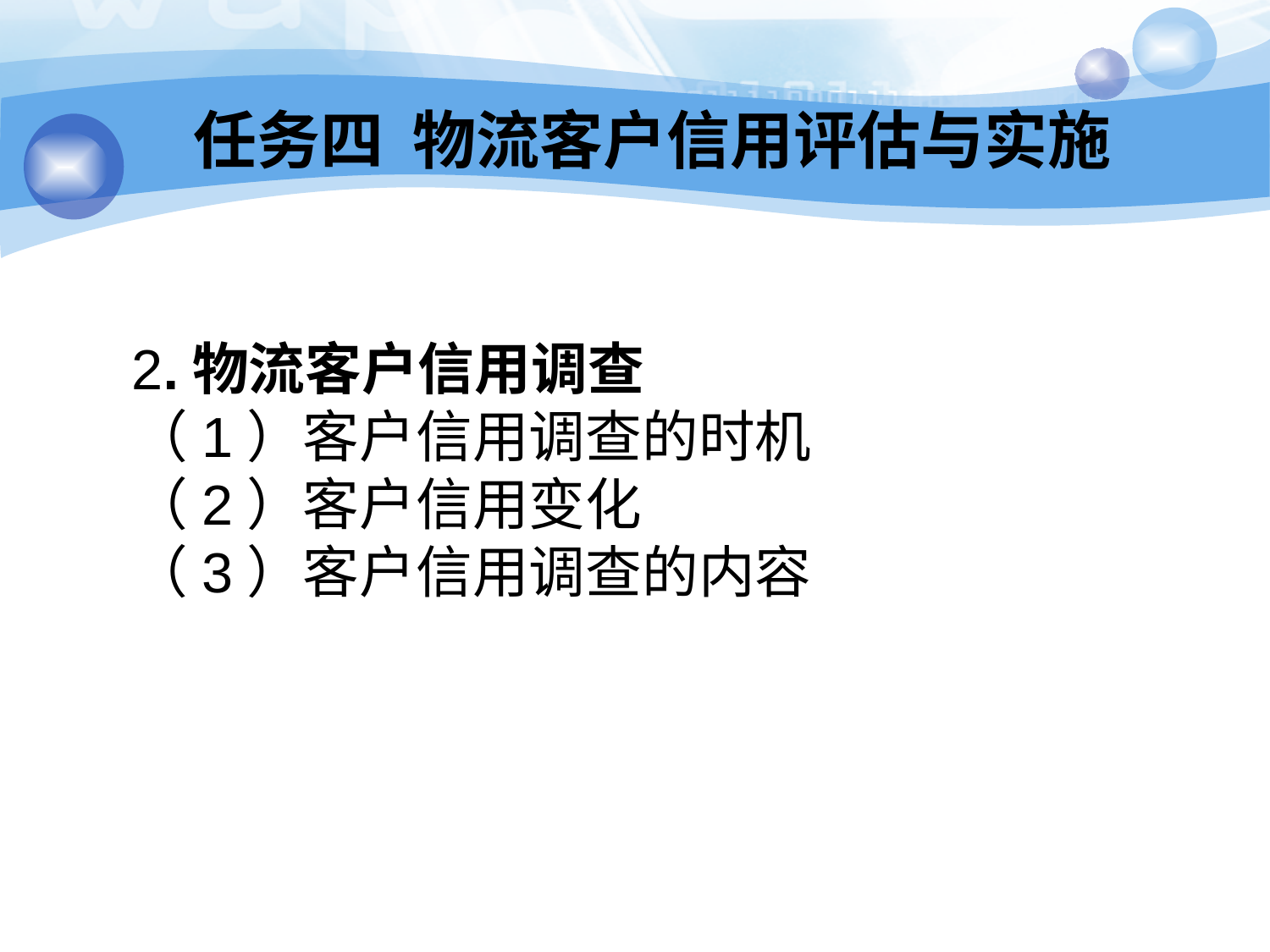

任务四  物流客户信用评估与实施
2.物流客户信用调查
（1）客户信用调查的时机
（2）客户信用变化
（3）客户信用调查的内容